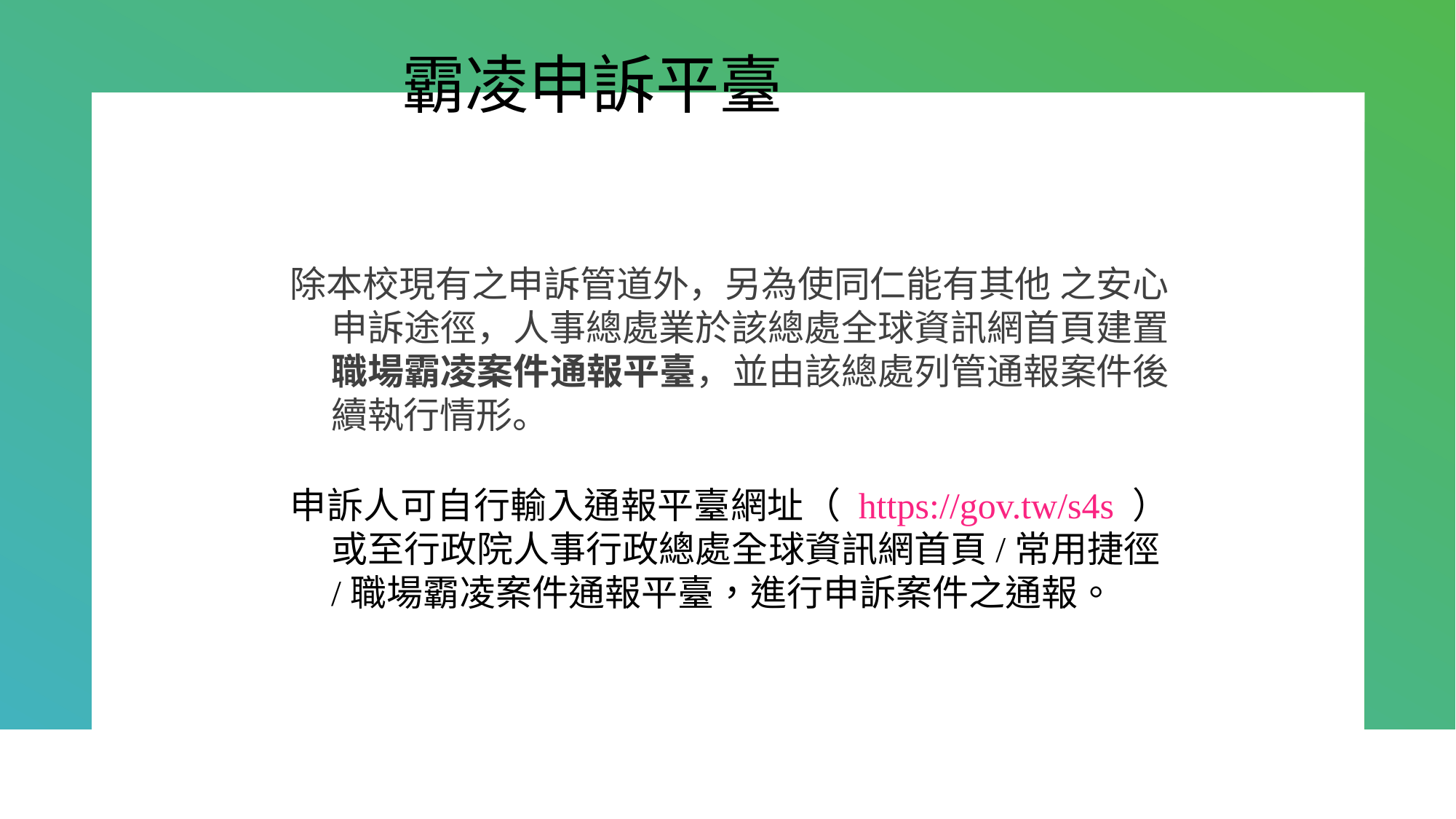

# 霸凌申訴平臺
除本校現有之申訴管道外，另為使同仁能有其他 之安心申訴途徑，人事總處業於該總處全球資訊網首頁建置職場霸凌案件通報平臺，並由該總處列管通報案件後續執行情形。

申訴人可自行輸入通報平臺網址（ https://gov.tw/s4s ）或至行政院人事行政總處全球資訊網首頁/常用捷徑/職場霸凌案件通報平臺，進行申訴案件之通報。